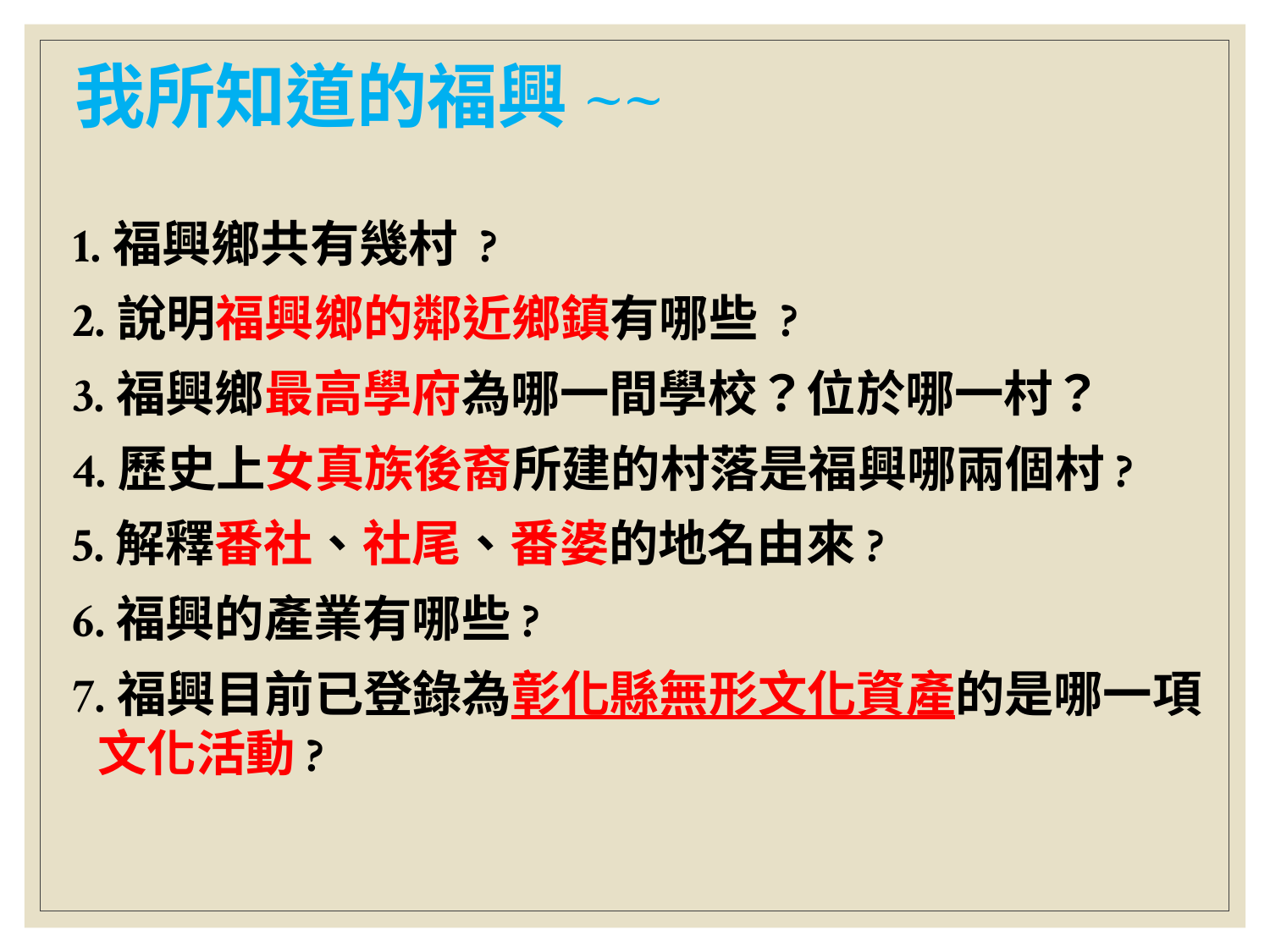

# 我所知道的福興~~
1.福興鄉共有幾村 ?
2.說明福興鄉的鄰近鄉鎮有哪些 ?
3.福興鄉最高學府為哪一間學校？位於哪一村？
4.歷史上女真族後裔所建的村落是福興哪兩個村?
5.解釋番社、社尾、番婆的地名由來?
6.福興的產業有哪些?
7.福興目前已登錄為彰化縣無形文化資產的是哪一項文化活動?